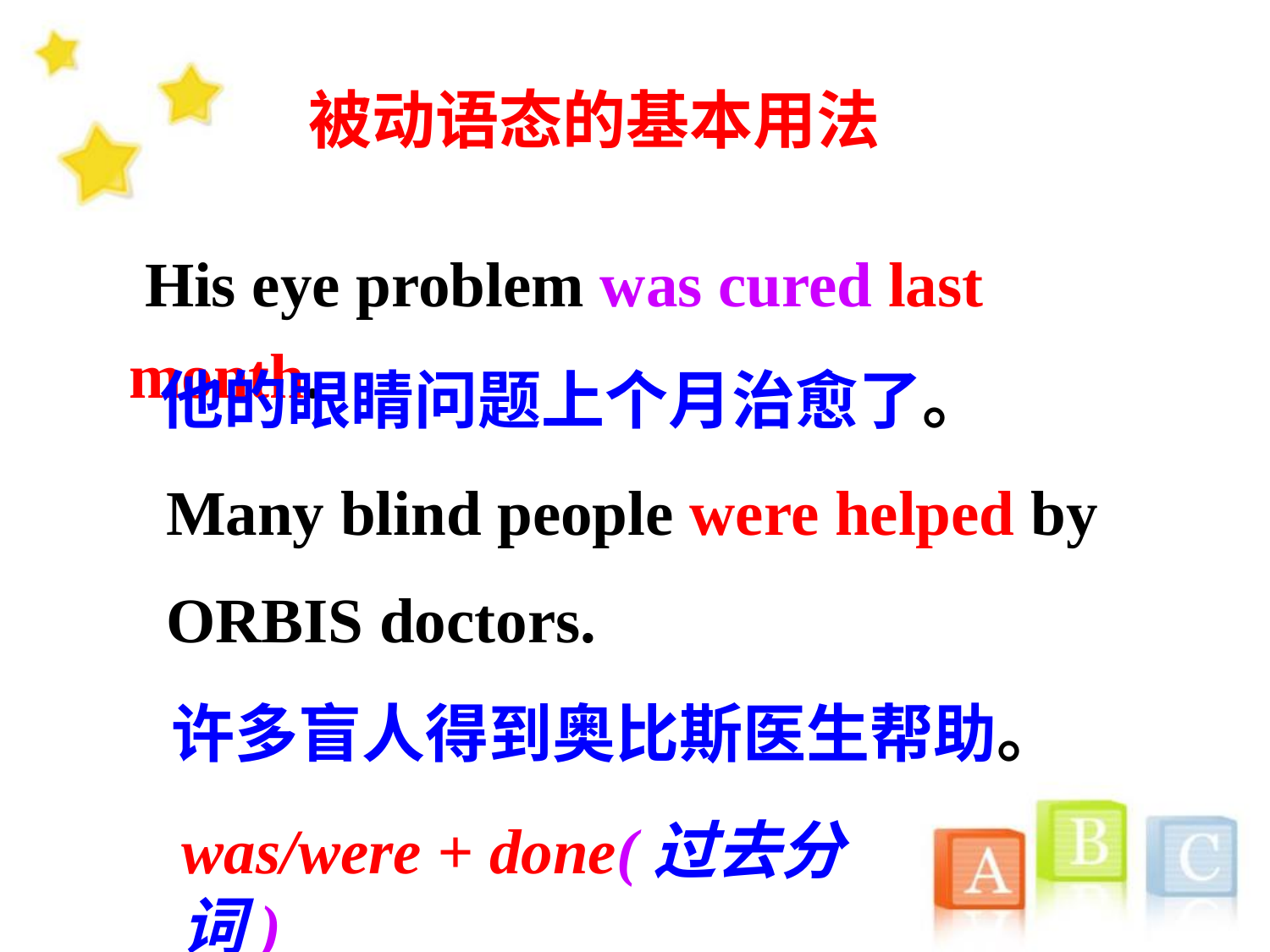

被动语态的基本用法
 His eye problem was cured last month.
他的眼睛问题上个月治愈了。
 Many blind people were helped by
 ORBIS doctors.
许多盲人得到奥比斯医生帮助。
was/were + done(过去分词)